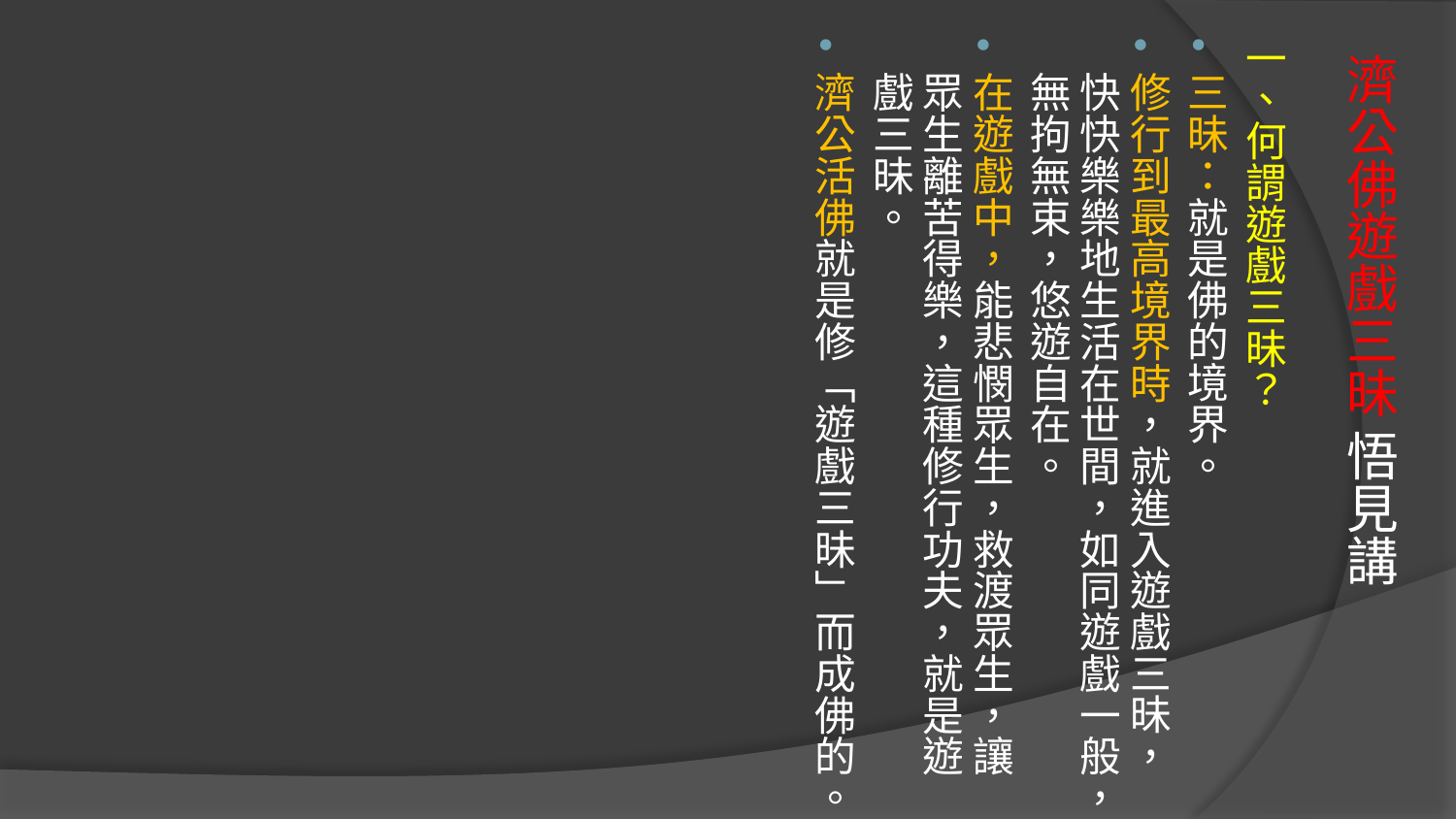

一、何謂遊戲三昧？
三昧：就是佛的境界。
修行到最高境界時，就進入遊戲三昧，快快樂樂地生活在世間，如同遊戲一般，無拘無束，悠遊自在。
在遊戲中，能悲憫眾生，救渡眾生，讓眾生離苦得樂，這種修行功夫，就是遊戲三昧。
濟公活佛就是修「遊戲三昧」而成佛的。

# 濟公佛遊戲三昧 悟見講